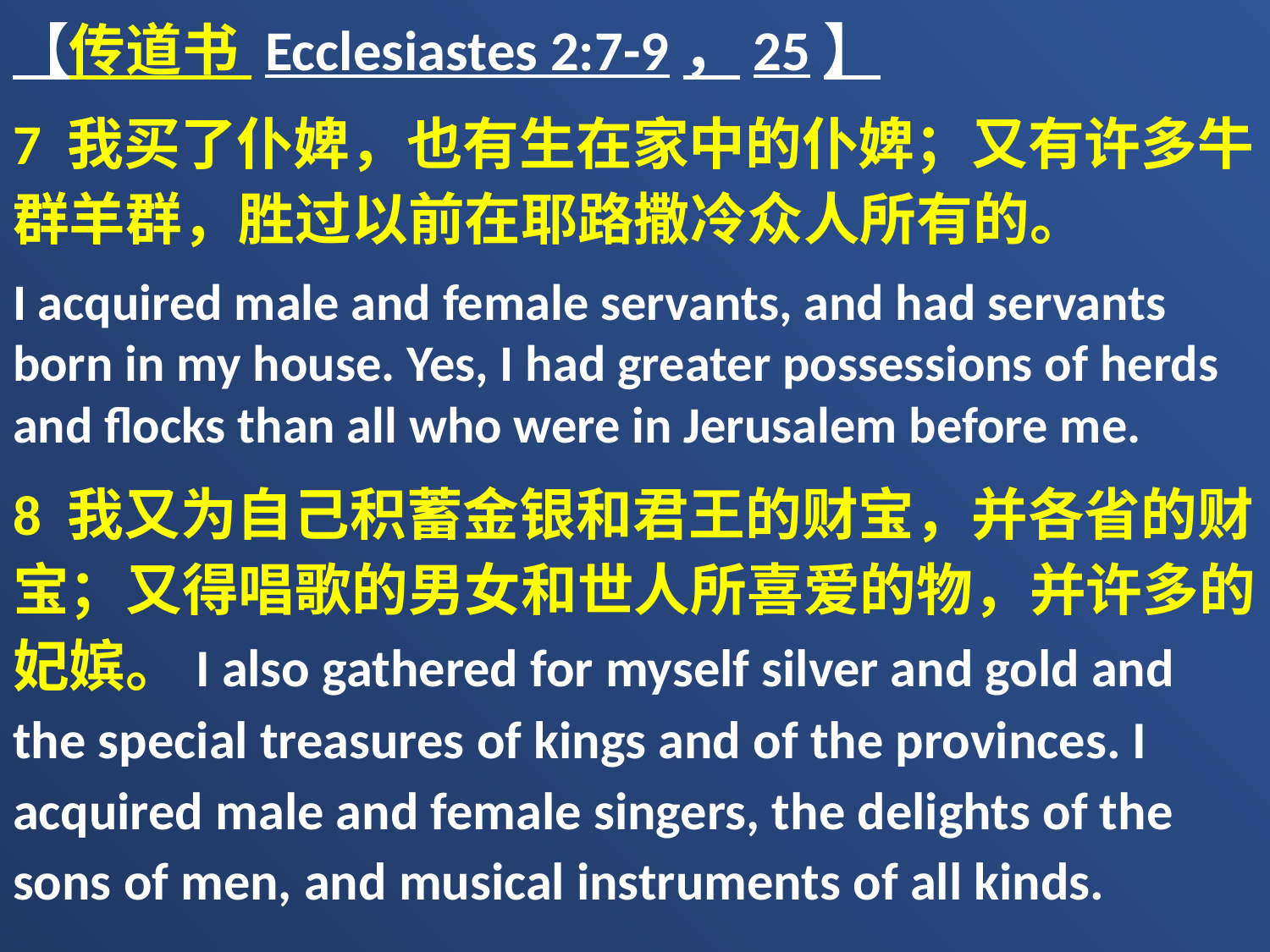

【传道书 Ecclesiastes 2:7-9，25】
7 我买了仆婢，也有生在家中的仆婢；又有许多牛群羊群，胜过以前在耶路撒冷众人所有的。
I acquired male and female servants, and had servants born in my house. Yes, I had greater possessions of herds and flocks than all who were in Jerusalem before me.
8 我又为自己积蓄金银和君王的财宝，并各省的财宝；又得唱歌的男女和世人所喜爱的物，并许多的妃嫔。I also gathered for myself silver and gold and the special treasures of kings and of the provinces. I acquired male and female singers, the delights of the sons of men, and musical instruments of all kinds.